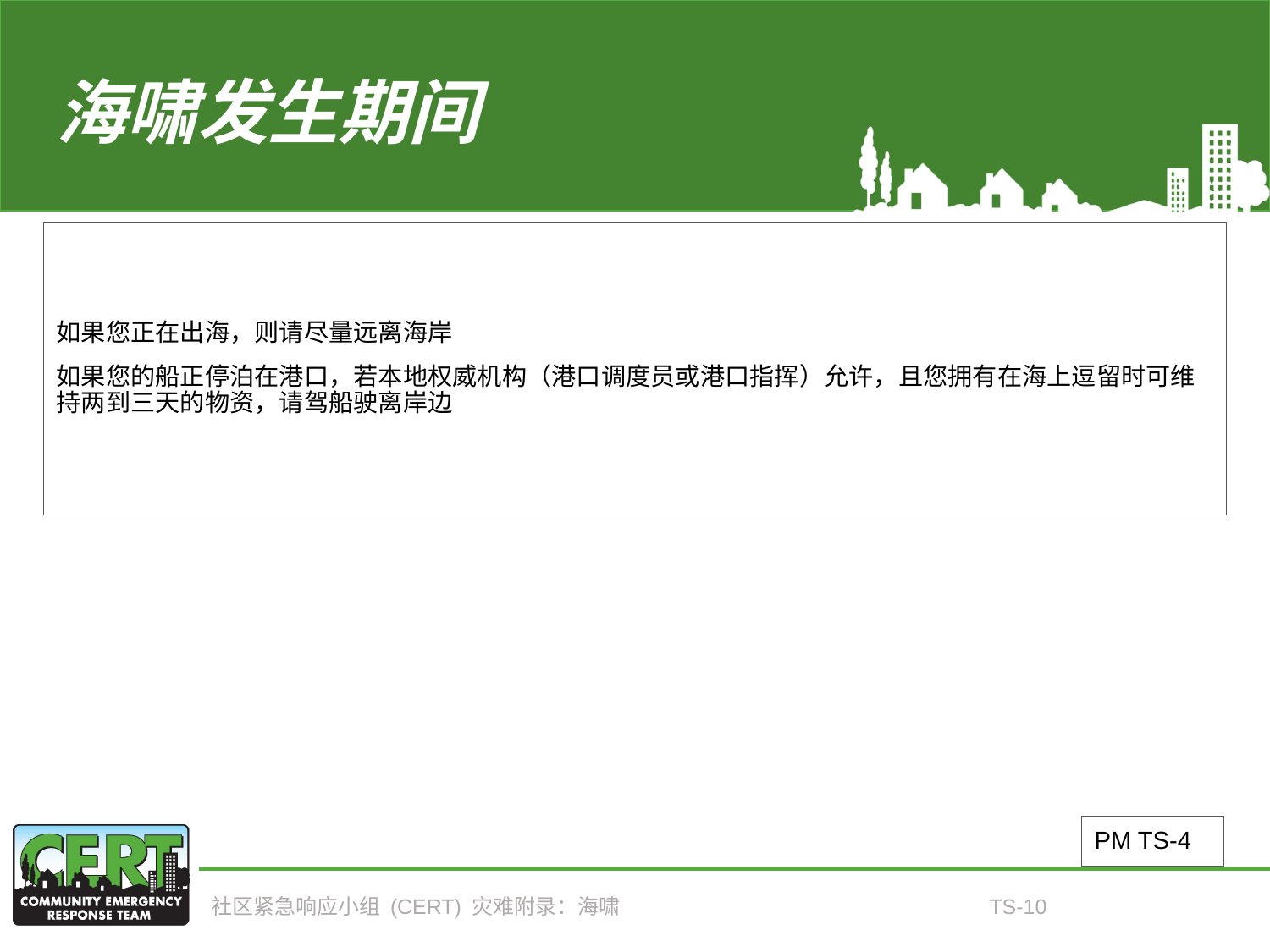

# 海啸发生期间
如果您正在出海，则请尽量远离海岸
如果您的船正停泊在港口，若本地权威机构（港口调度员或港口指挥）允许，且您拥有在海上逗留时可维持两到三天的物资，请驾船驶离岸边
PM TS-4
社区紧急响应小组 (CERT) 灾难附录：海啸
TS-10